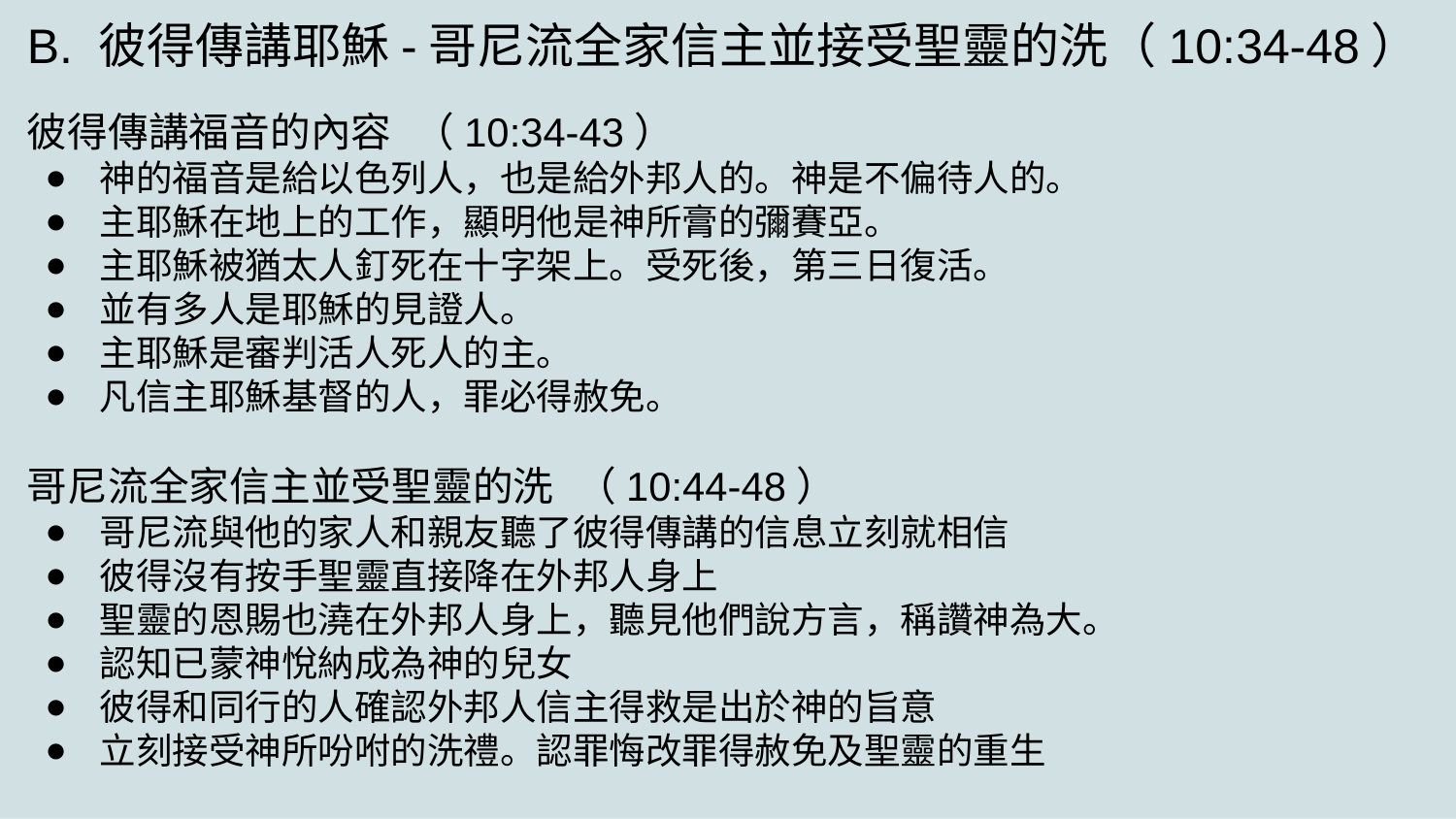

B. 彼得傳講耶穌-哥尼流全家信主並接受聖靈的洗（10:34-48）

彼得傳講福音的內容  （10:34-43）
神的福音是給以色列人，也是給外邦人的。神是不偏待人的。
主耶穌在地上的工作，顯明他是神所膏的彌賽亞。
主耶穌被猶太人釘死在十字架上。受死後，第三日復活。
並有多人是耶穌的見證人。
主耶穌是審判活人死人的主。
凡信主耶穌基督的人，罪必得赦免。

哥尼流全家信主並受聖靈的洗  （10:44-48）
哥尼流與他的家人和親友聽了彼得傳講的信息立刻就相信
彼得沒有按手聖靈直接降在外邦人身上
聖靈的恩賜也澆在外邦人身上，聽見他們說方言，稱讚神為大。
認知已蒙神悅納成為神的兒女
彼得和同行的人確認外邦人信主得救是出於神的旨意
立刻接受神所吩咐的洗禮。認罪悔改罪得赦免及聖靈的重生